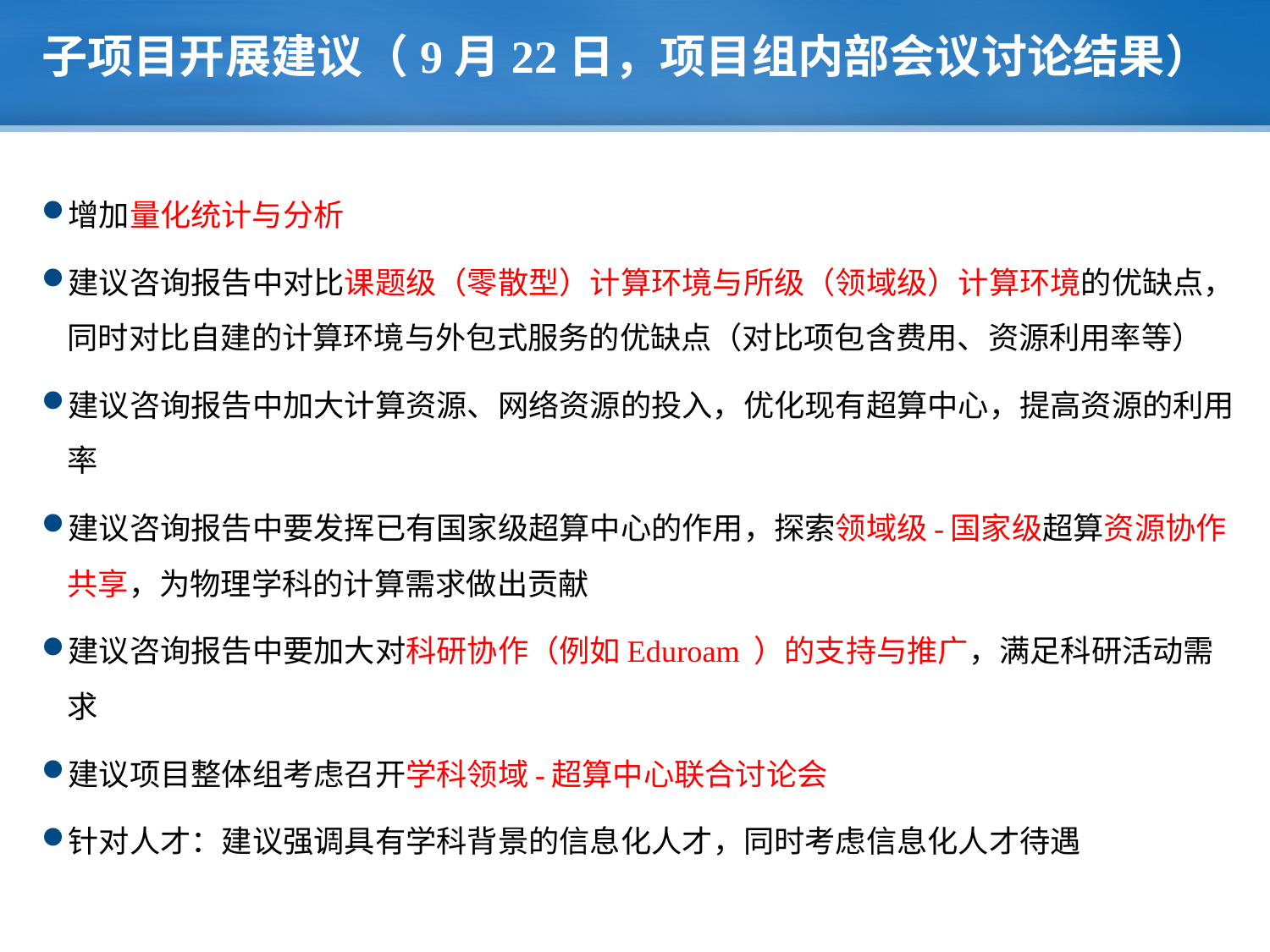

# 子项目开展建议（9月22日，项目组内部会议讨论结果）
增加量化统计与分析
建议咨询报告中对比课题级（零散型）计算环境与所级（领域级）计算环境的优缺点，同时对比自建的计算环境与外包式服务的优缺点（对比项包含费用、资源利用率等）
建议咨询报告中加大计算资源、网络资源的投入，优化现有超算中心，提高资源的利用率
建议咨询报告中要发挥已有国家级超算中心的作用，探索领域级-国家级超算资源协作共享，为物理学科的计算需求做出贡献
建议咨询报告中要加大对科研协作（例如Eduroam ）的支持与推广，满足科研活动需求
建议项目整体组考虑召开学科领域-超算中心联合讨论会
针对人才：建议强调具有学科背景的信息化人才，同时考虑信息化人才待遇